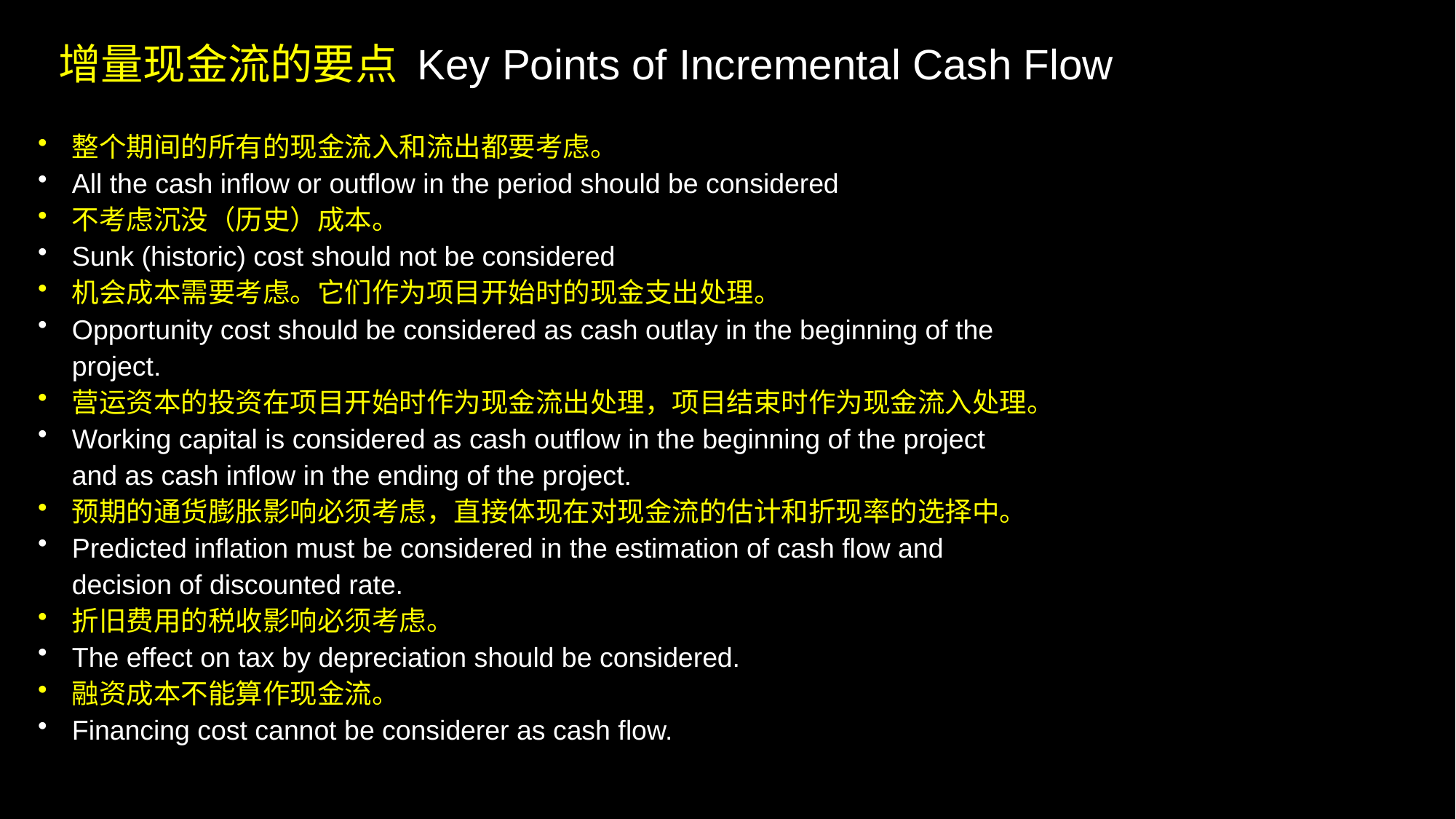

增量现金流的要点 Key Points of Incremental Cash Flow
整个期间的所有的现金流入和流出都要考虑。
All the cash inflow or outflow in the period should be considered
不考虑沉没（历史）成本。
Sunk (historic) cost should not be considered
机会成本需要考虑。它们作为项目开始时的现金支出处理。
Opportunity cost should be considered as cash outlay in the beginning of the project.
营运资本的投资在项目开始时作为现金流出处理，项目结束时作为现金流入处理。
Working capital is considered as cash outflow in the beginning of the project and as cash inflow in the ending of the project.
预期的通货膨胀影响必须考虑，直接体现在对现金流的估计和折现率的选择中。
Predicted inflation must be considered in the estimation of cash flow and decision of discounted rate.
折旧费用的税收影响必须考虑。
The effect on tax by depreciation should be considered.
融资成本不能算作现金流。
Financing cost cannot be considerer as cash flow.